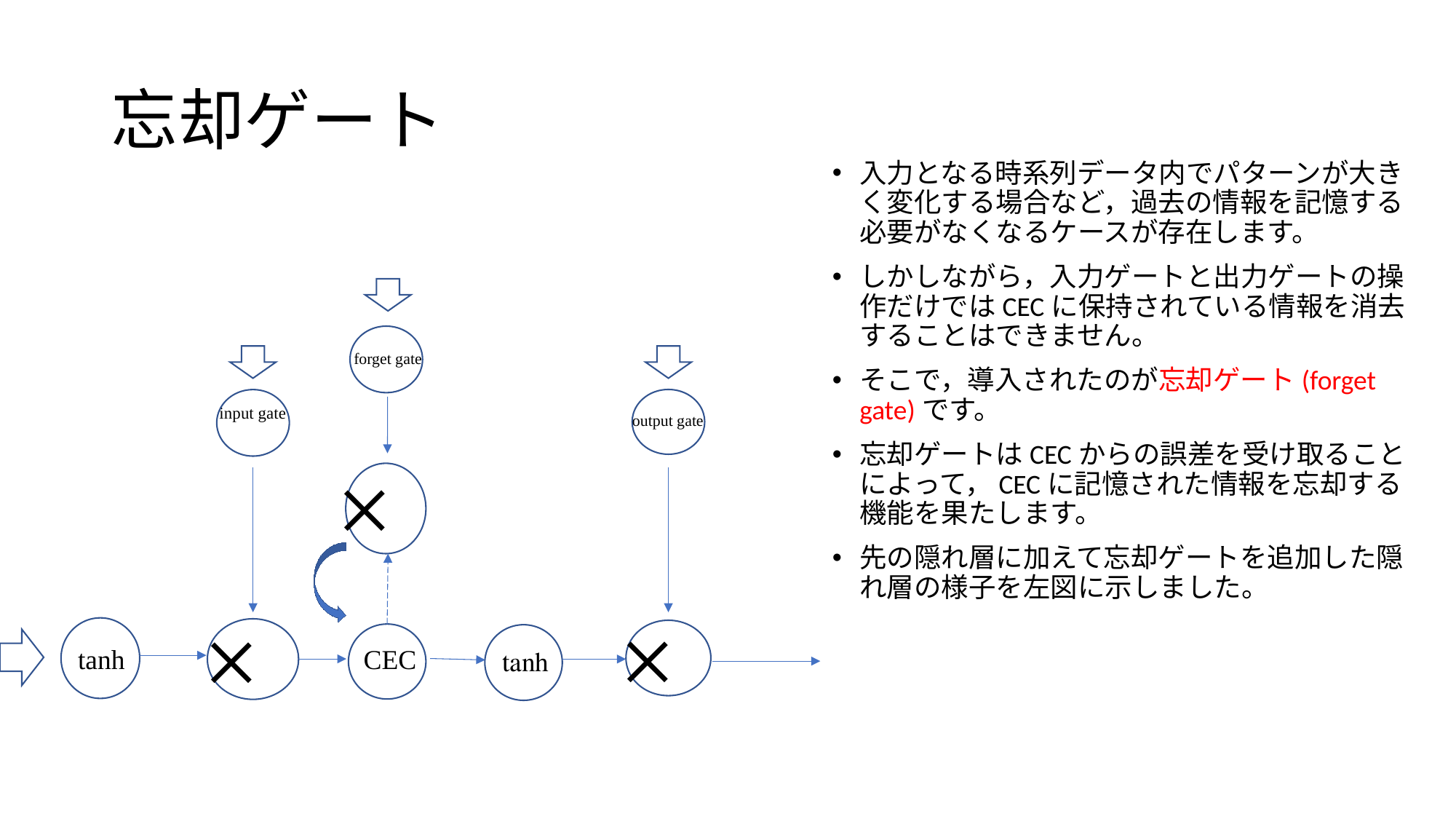

# 忘却ゲート
入力となる時系列データ内でパターンが大きく変化する場合など，過去の情報を記憶する必要がなくなるケースが存在します。
しかしながら，入力ゲートと出力ゲートの操作だけではCECに保持されている情報を消去することはできません。
そこで，導入されたのが忘却ゲート(forget gate)です。
忘却ゲートはCECからの誤差を受け取ることによって，CECに記憶された情報を忘却する機能を果たします。
先の隠れ層に加えて忘却ゲートを追加した隠れ層の様子を左図に示しました。

forget gate

input gate
output gate
×

×
×

CEC
tanh
tanh